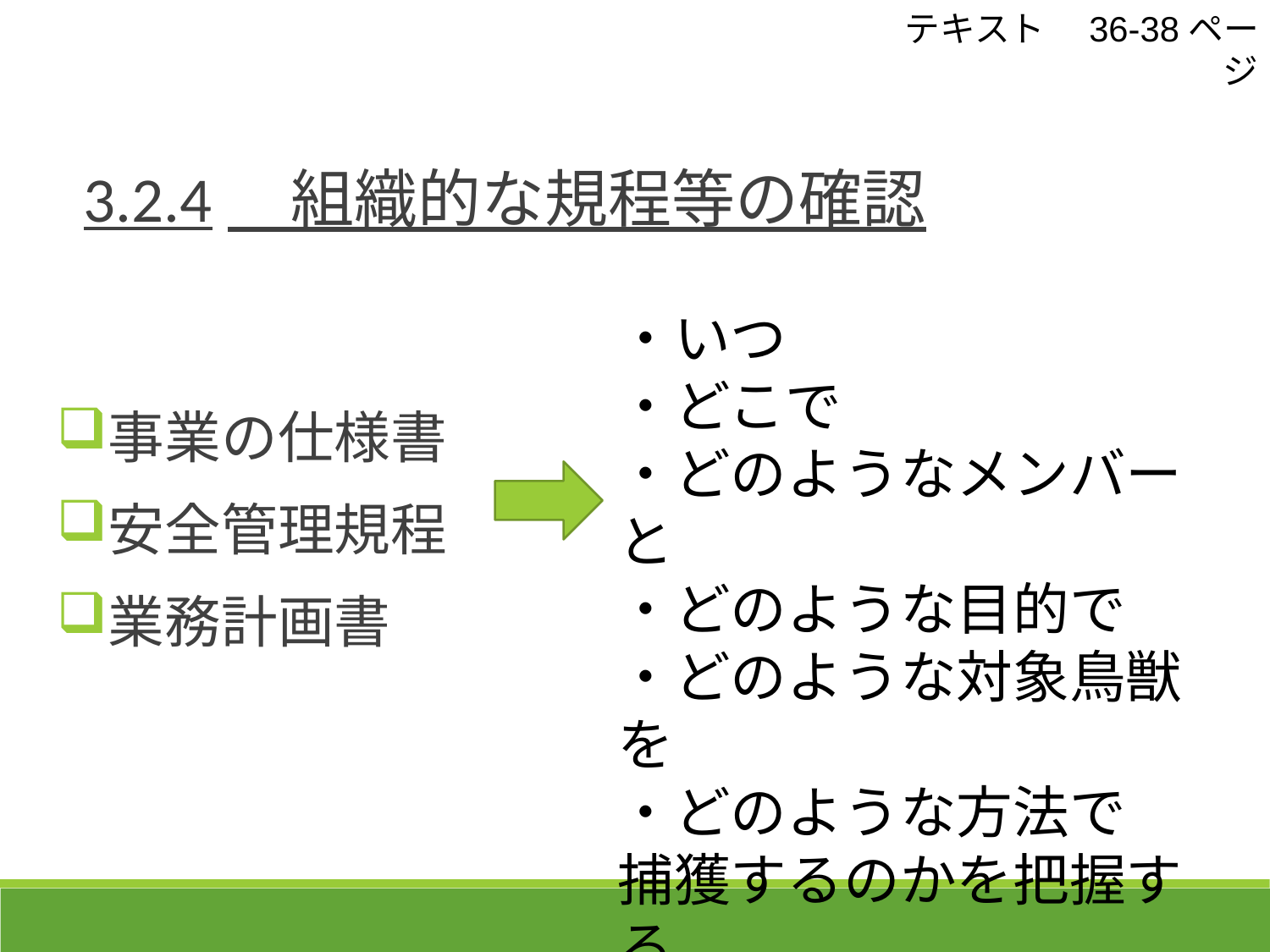

テキスト　36-38ページ
3.2.4　組織的な規程等の確認
・いつ
・どこで
・どのようなメンバーと
・どのような目的で
・どのような対象鳥獣を
・どのような方法で
捕獲するのかを把握する

事業の仕様書
安全管理規程
業務計画書